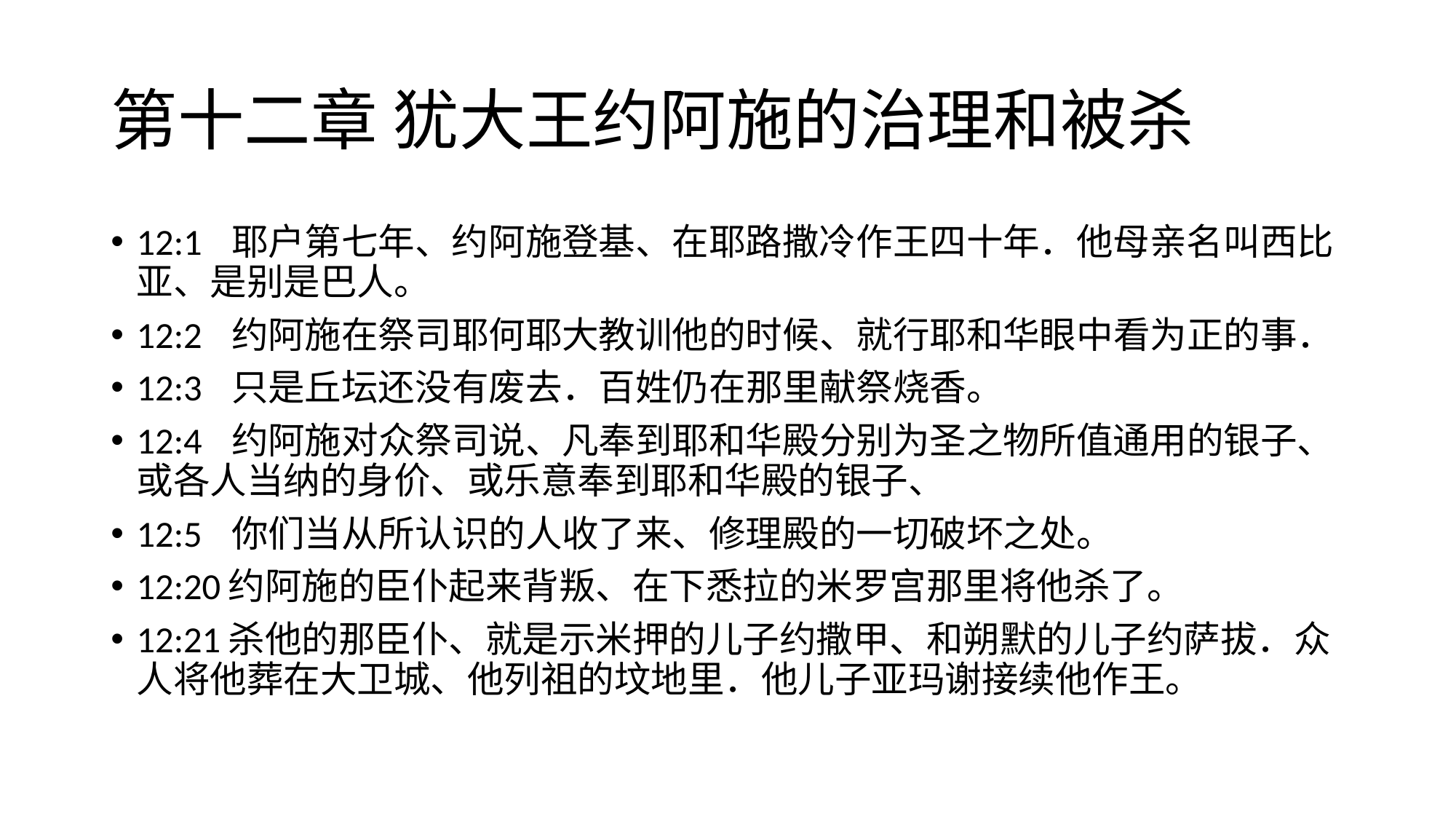

# 第十二章 犹大王约阿施的治理和被杀
12:1	耶户第七年、约阿施登基、在耶路撒冷作王四十年．他母亲名叫西比亚、是别是巴人。
12:2	约阿施在祭司耶何耶大教训他的时候、就行耶和华眼中看为正的事．
12:3	只是丘坛还没有废去．百姓仍在那里献祭烧香。
12:4	约阿施对众祭司说、凡奉到耶和华殿分别为圣之物所值通用的银子、或各人当纳的身价、或乐意奉到耶和华殿的银子、
12:5	你们当从所认识的人收了来、修理殿的一切破坏之处。
12:20约阿施的臣仆起来背叛、在下悉拉的米罗宫那里将他杀了。
12:21杀他的那臣仆、就是示米押的儿子约撒甲、和朔默的儿子约萨拔．众人将他葬在大卫城、他列祖的坟地里．他儿子亚玛谢接续他作王。